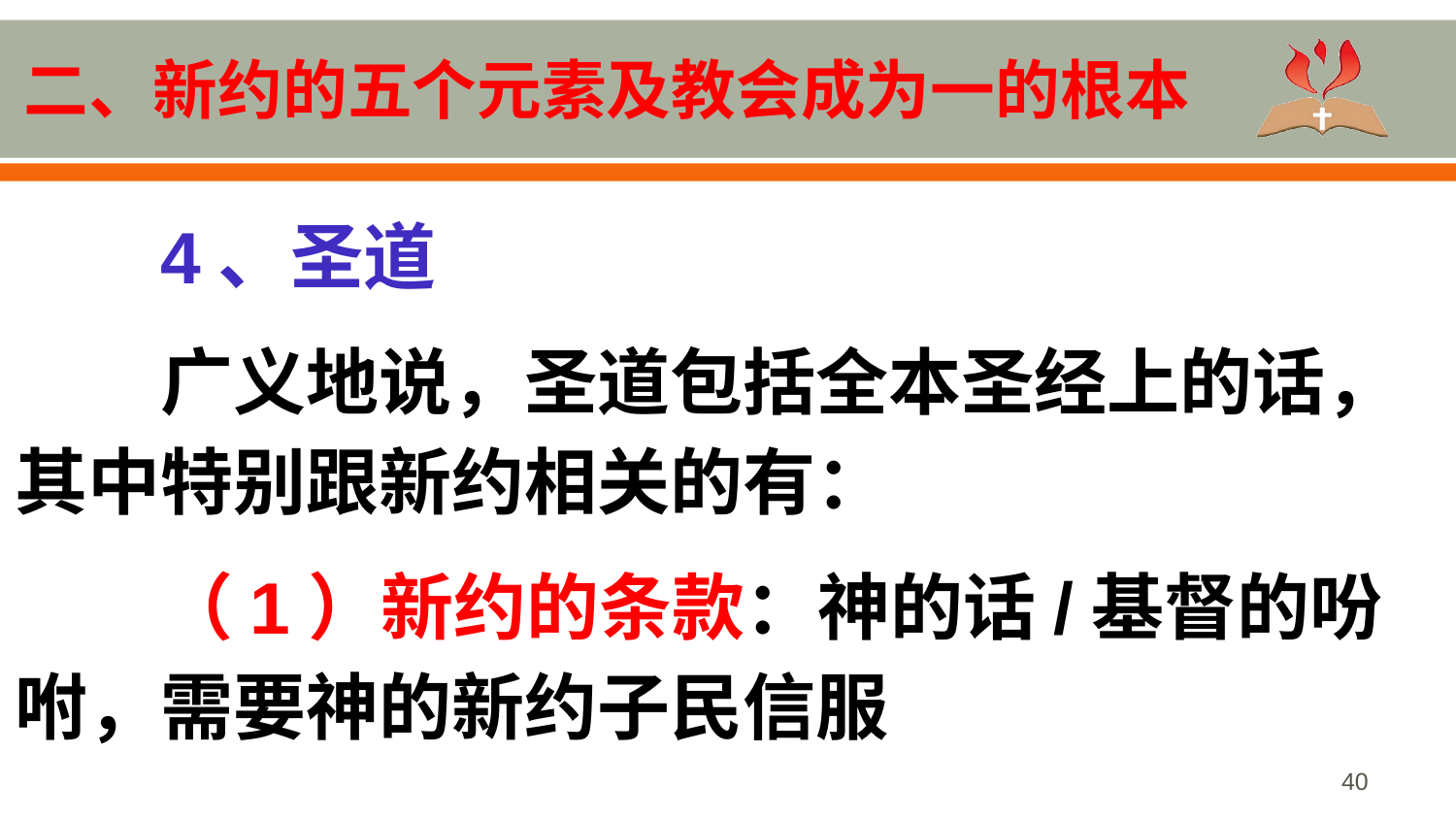

# 二、新约的五个元素及教会成为一的根本
	4、圣道
广义地说，圣道包括全本圣经上的话，其中特别跟新约相关的有：
	（1）新约的条款：神的话/基督的吩咐，需要神的新约子民信服

40